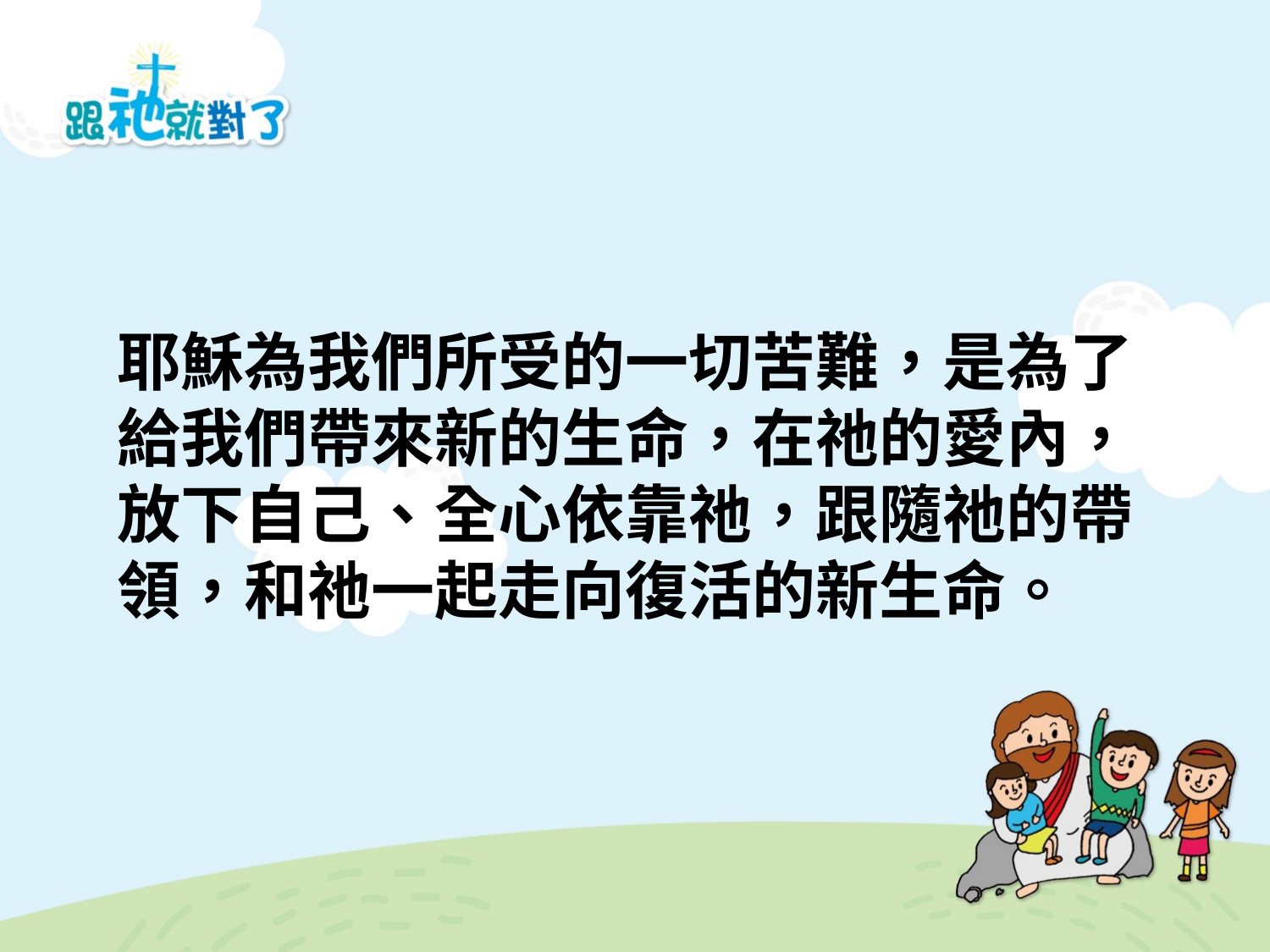

耶穌為我們所受的一切苦難，是為了給我們帶來新的生命，在祂的愛內，放下自己、全心依靠祂，跟隨祂的帶領，和祂一起走向復活的新生命。